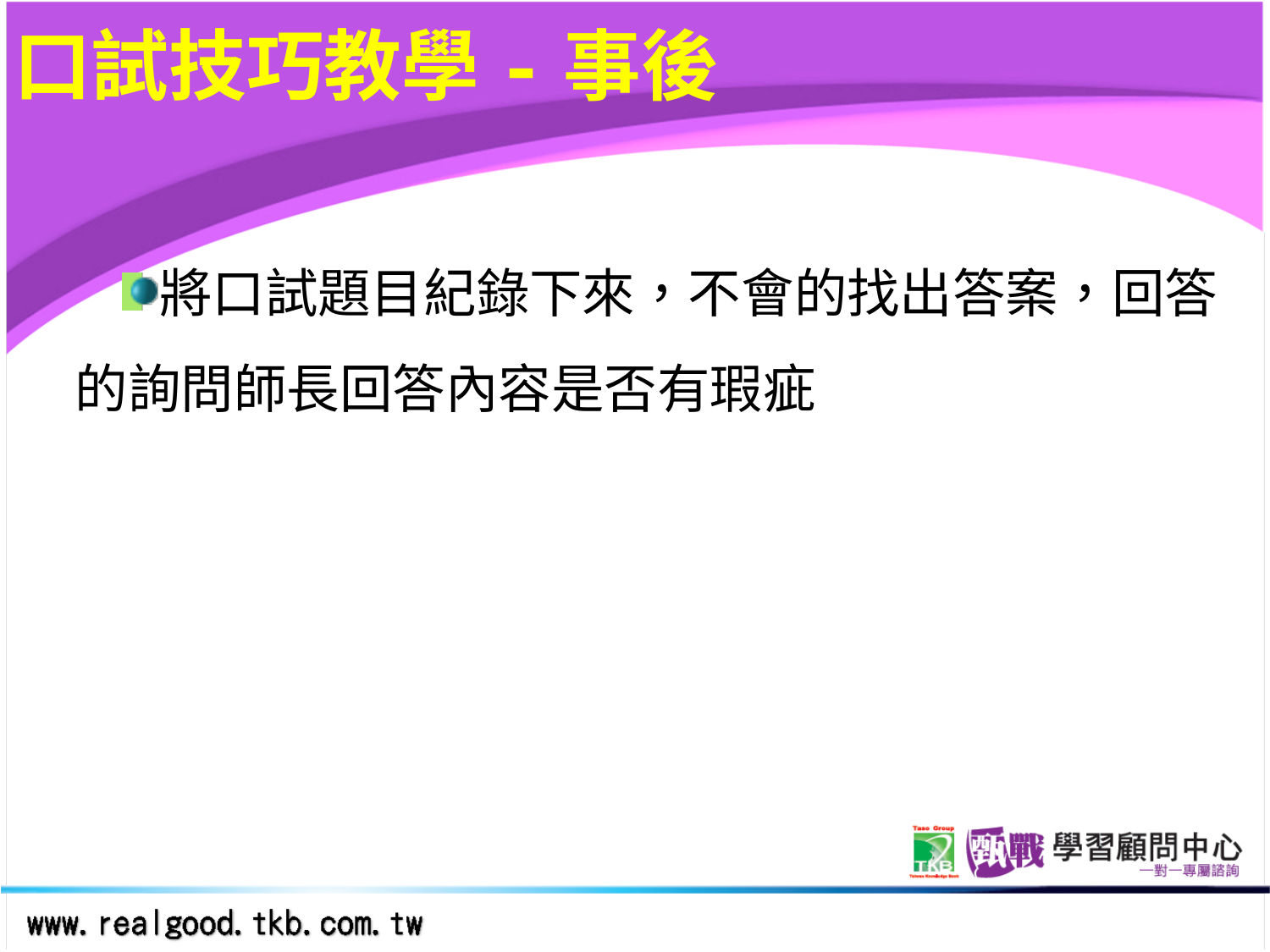

# 口試技巧教學-事後
將口試題目紀錄下來，不會的找出答案，回答的詢問師長回答內容是否有瑕疵